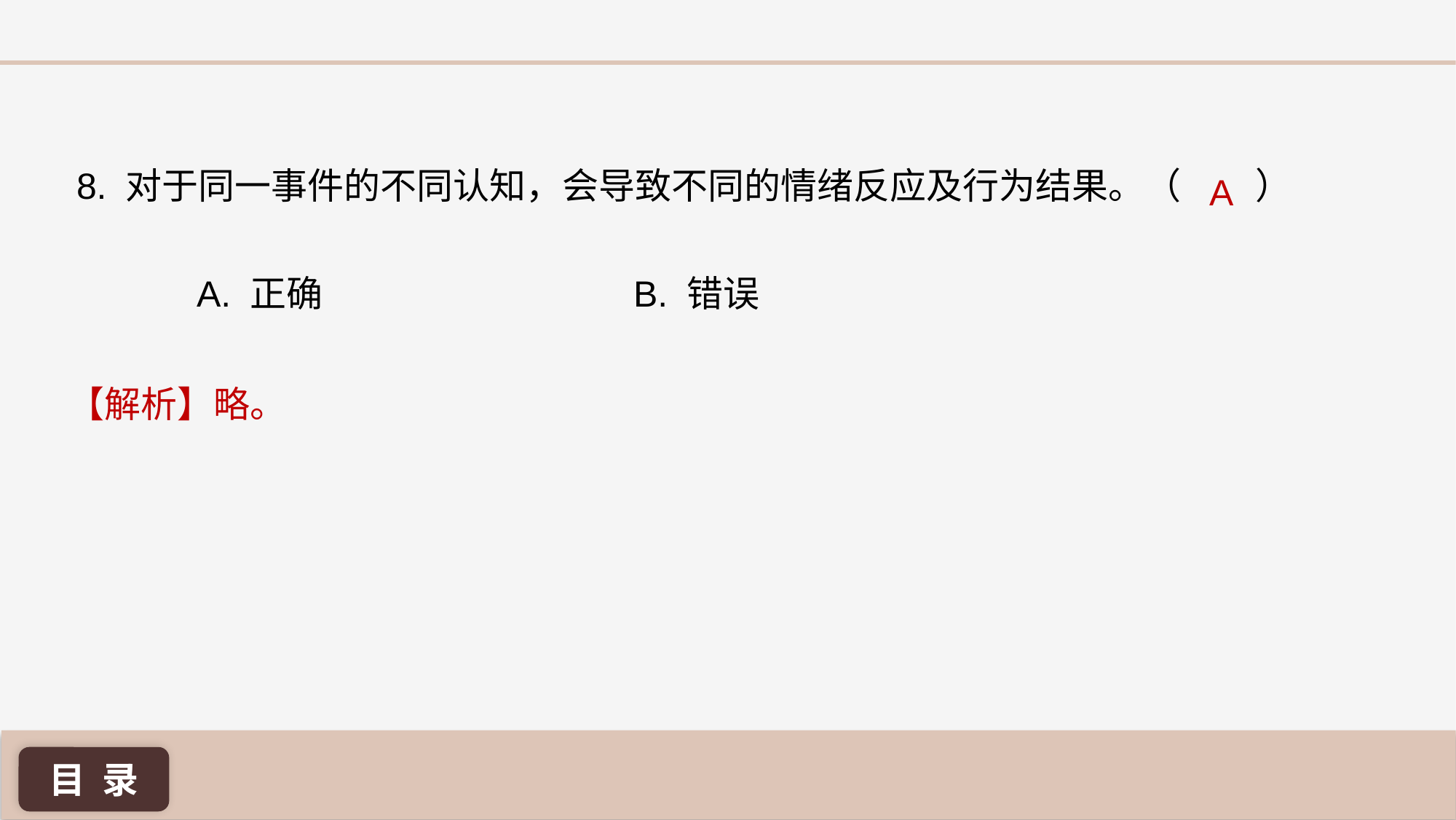

8. 对于同一事件的不同认知，会导致不同的情绪反应及行为结果。（ 	    ）
A
A. 正确 			B. 错误
【解析】略。